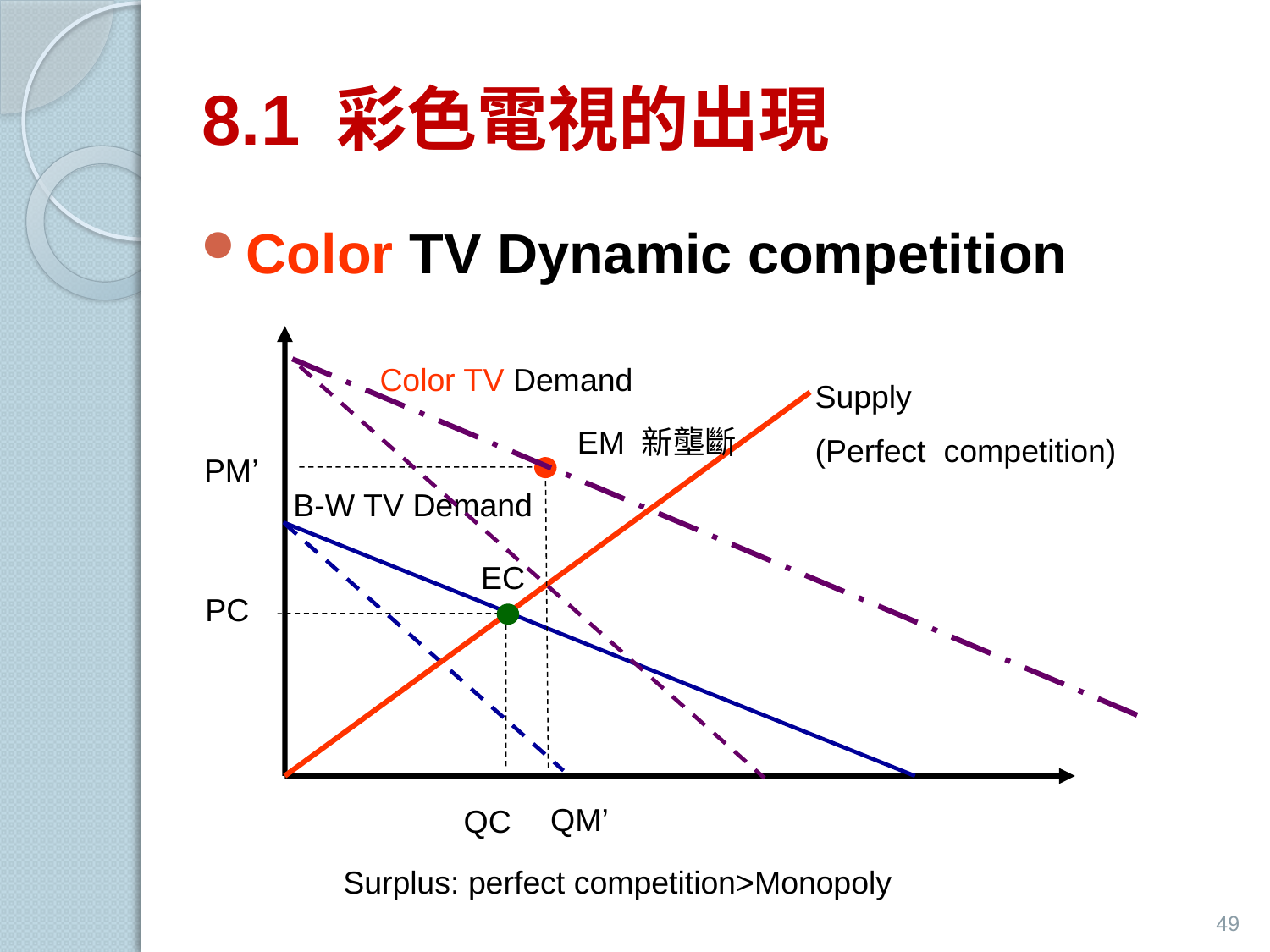

# 8.1 彩色電視的出現
Color TV Dynamic competition

Color TV Demand

Supply
(Perfect  competition)

EM 新壟斷
PM’

B-W TV Demand

EC
PC

QM’
QC
Surplus: perfect competition>Monopoly
49